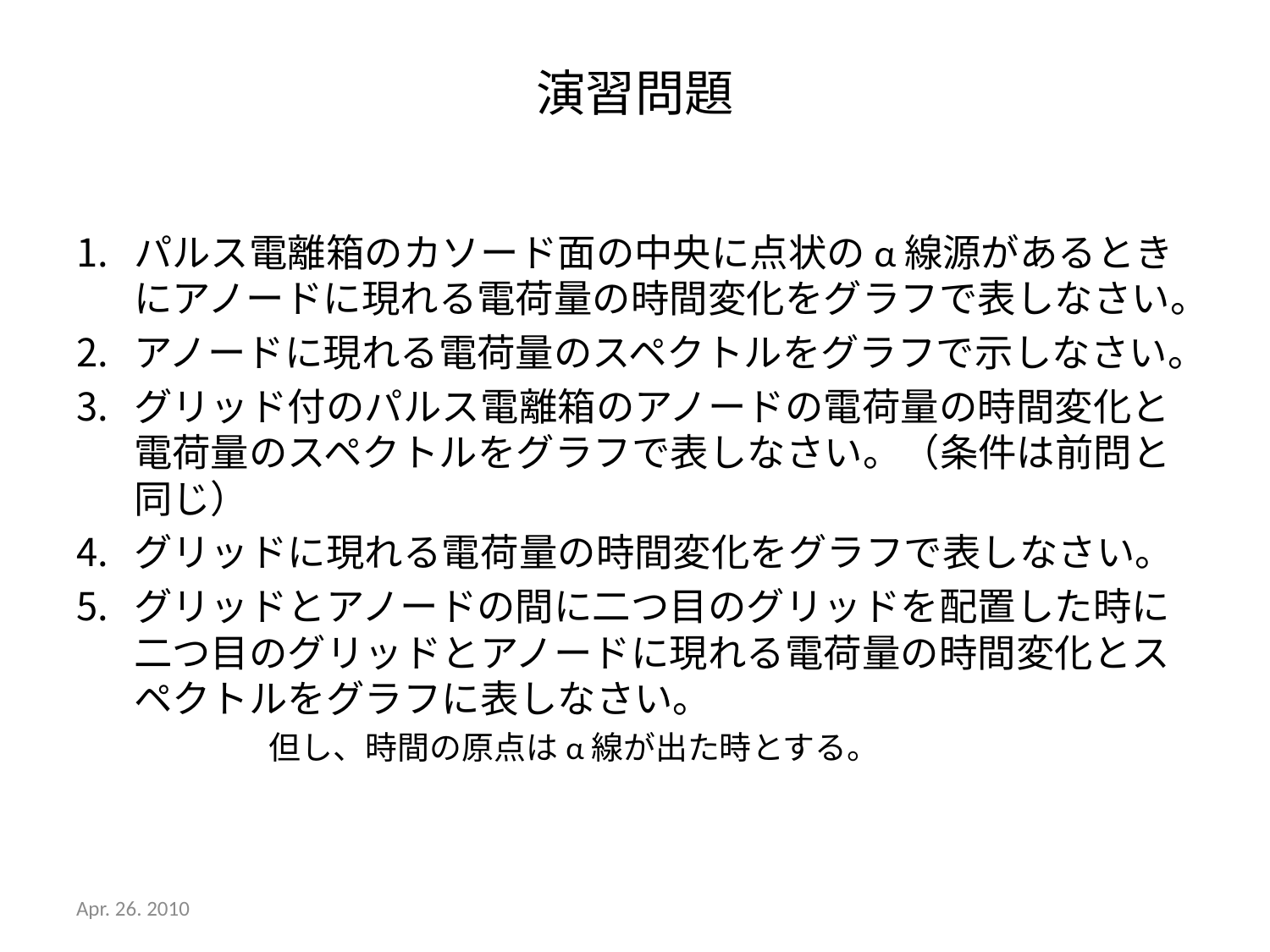

# 演習問題
パルス電離箱のカソード面の中央に点状のα線源があるときにアノードに現れる電荷量の時間変化をグラフで表しなさい。
アノードに現れる電荷量のスペクトルをグラフで示しなさい。
グリッド付のパルス電離箱のアノードの電荷量の時間変化と電荷量のスペクトルをグラフで表しなさい。（条件は前問と同じ）
グリッドに現れる電荷量の時間変化をグラフで表しなさい。
グリッドとアノードの間に二つ目のグリッドを配置した時に二つ目のグリッドとアノードに現れる電荷量の時間変化とスペクトルをグラフに表しなさい。
　　　　　　但し、時間の原点はα線が出た時とする。
Apr. 26. 2010